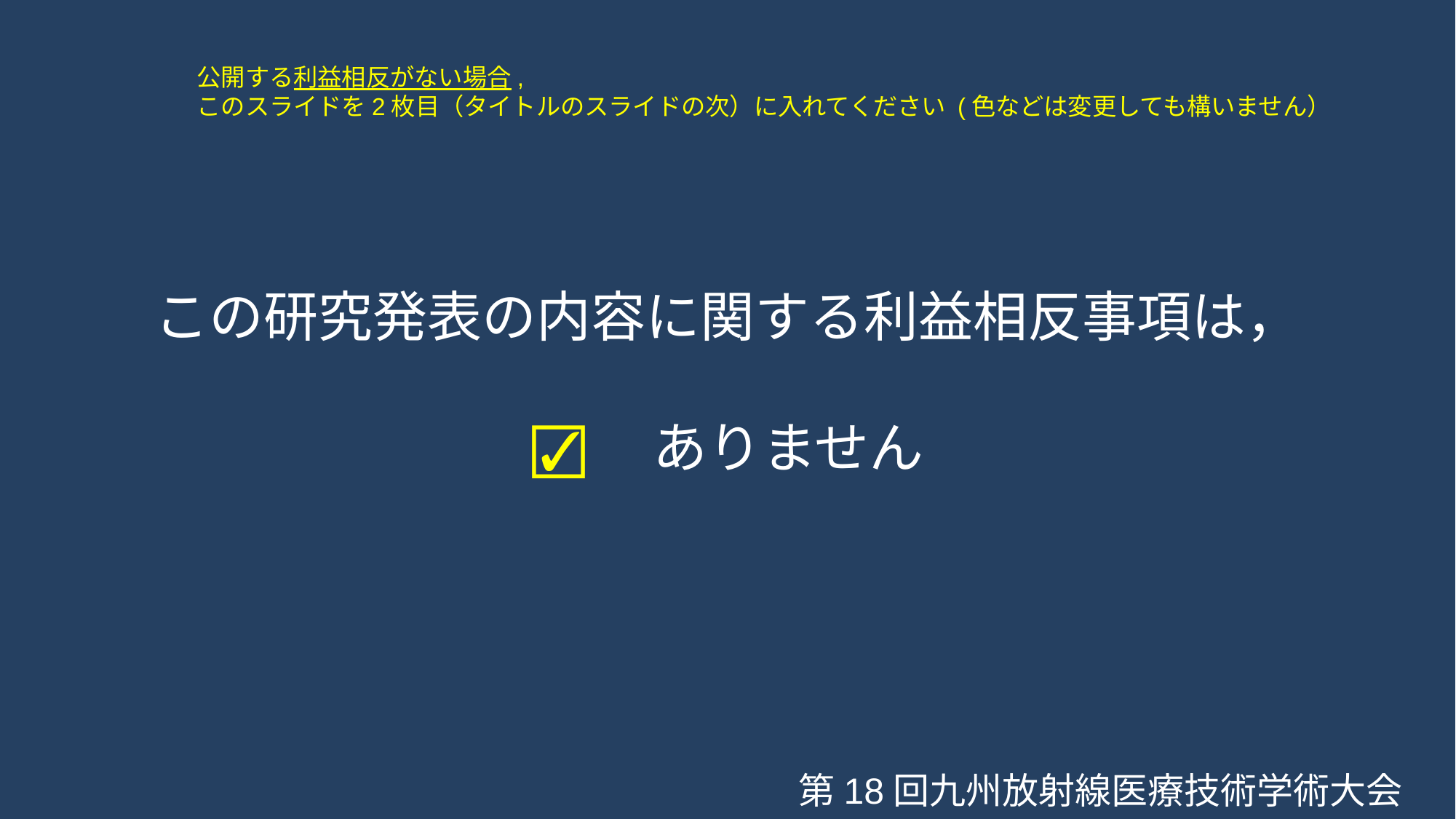

公開する利益相反がない場合,
このスライドを2枚目（タイトルのスライドの次）に入れてください (色などは変更しても構いません）
# この研究発表の内容に関する利益相反事項は， ☑ 　ありません
第18回九州放射線医療技術学術大会